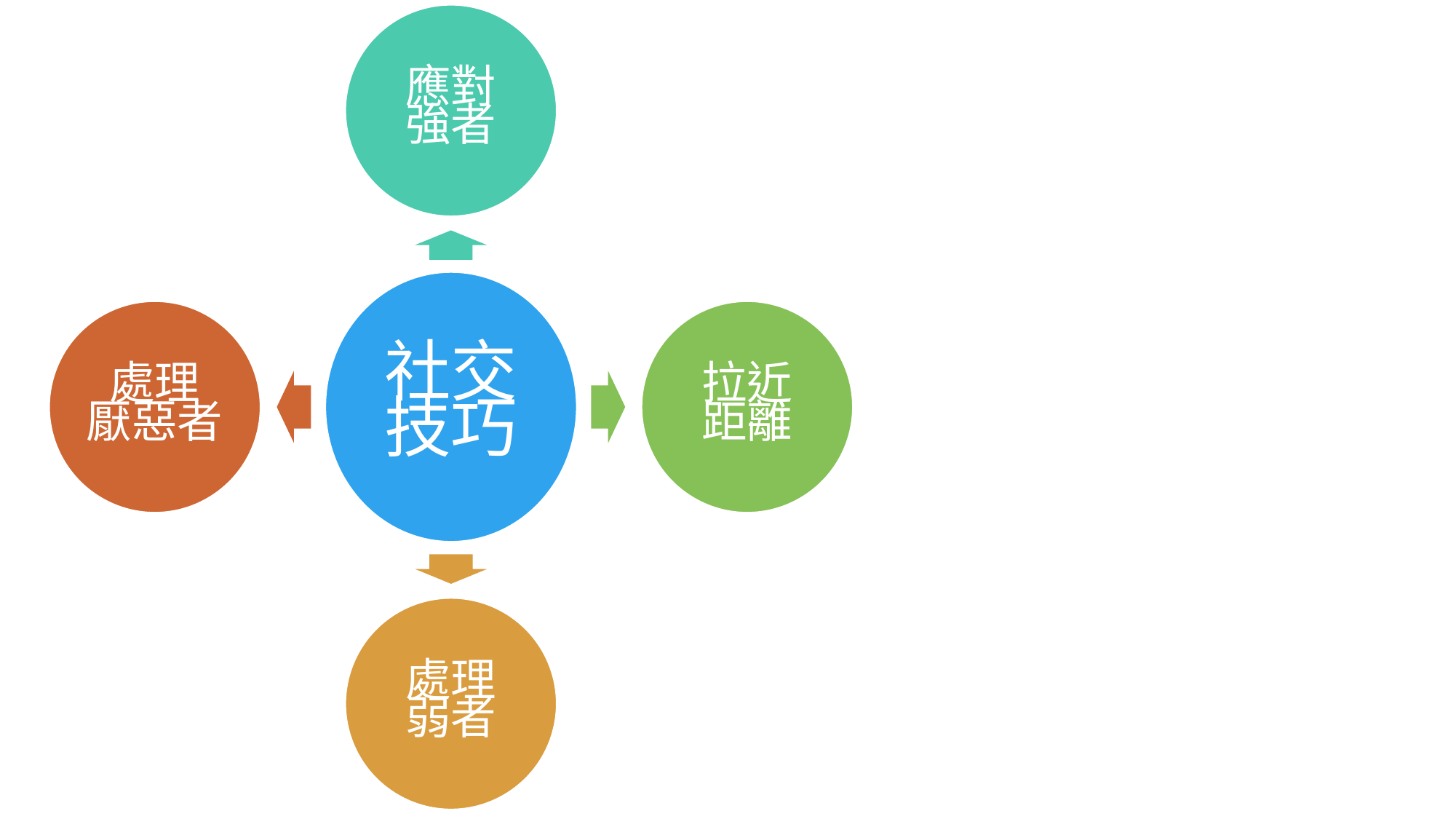

社交
技巧

應對
強者

拉近
距離

處理
弱者

處理
厭惡者